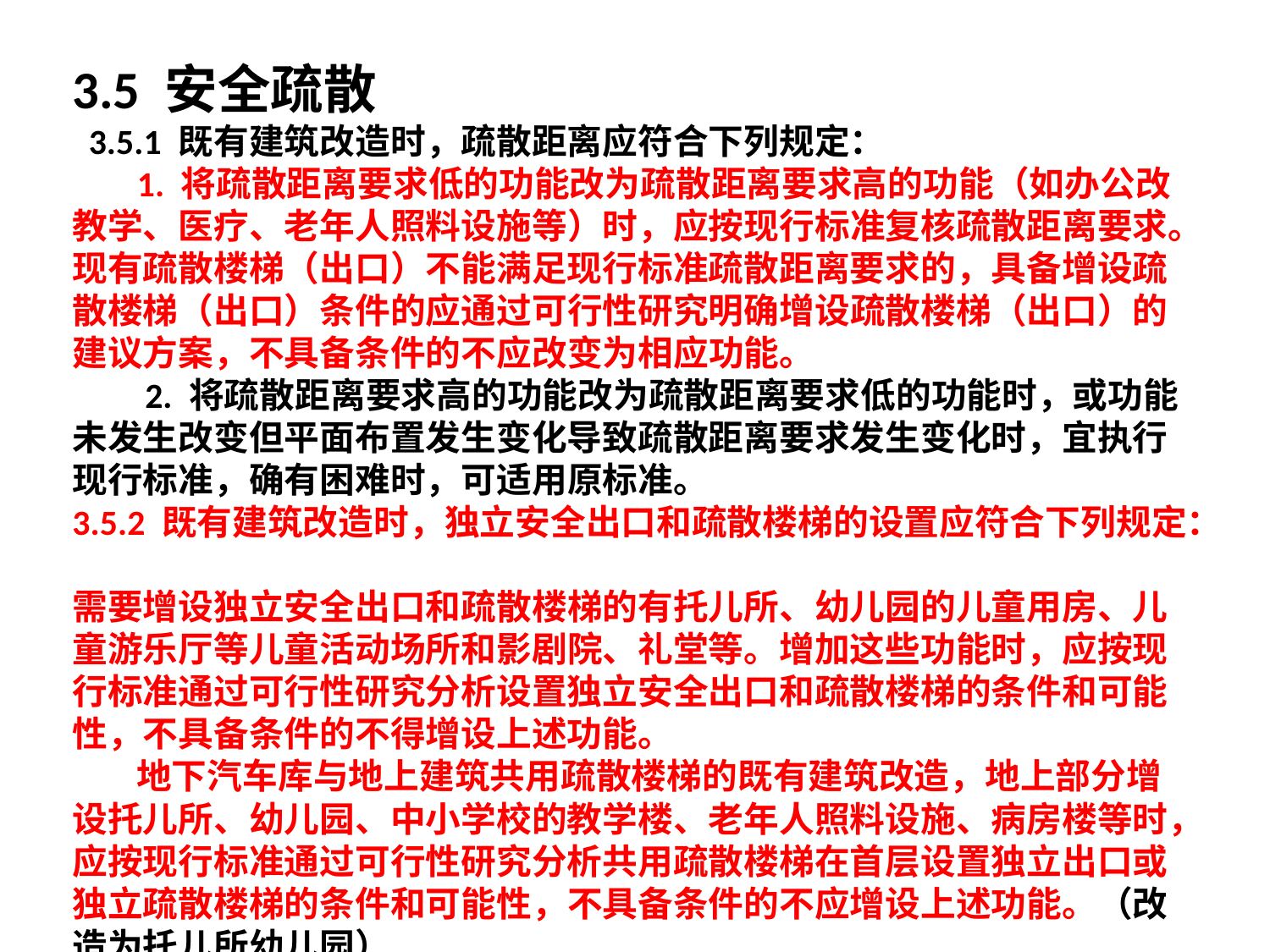

#
3.5 安全疏散
 3.5.1 既有建筑改造时，疏散距离应符合下列规定：
       1. 将疏散距离要求低的功能改为疏散距离要求高的功能（如办公改教学、医疗、老年人照料设施等）时，应按现行标准复核疏散距离要求。现有疏散楼梯（出口）不能满足现行标准疏散距离要求的，具备增设疏散楼梯（出口）条件的应通过可行性研究明确增设疏散楼梯（出口）的建议方案，不具备条件的不应改变为相应功能。
        2. 将疏散距离要求高的功能改为疏散距离要求低的功能时，或功能未发生改变但平面布置发生变化导致疏散距离要求发生变化时，宜执行现行标准，确有困难时，可适用原标准。
3.5.2 既有建筑改造时，独立安全出口和疏散楼梯的设置应符合下列规定：
需要增设独立安全出口和疏散楼梯的有托儿所、幼儿园的儿童用房、儿童游乐厅等儿童活动场所和影剧院、礼堂等。增加这些功能时，应按现行标准通过可行性研究分析设置独立安全出口和疏散楼梯的条件和可能性，不具备条件的不得增设上述功能。
        地下汽车库与地上建筑共用疏散楼梯的既有建筑改造，地上部分增设托儿所、幼儿园、中小学校的教学楼、老年人照料设施、病房楼等时，应按现行标准通过可行性研究分析共用疏散楼梯在首层设置独立出口或独立疏散楼梯的条件和可能性，不具备条件的不应增设上述功能。（改造为托儿所幼儿园）